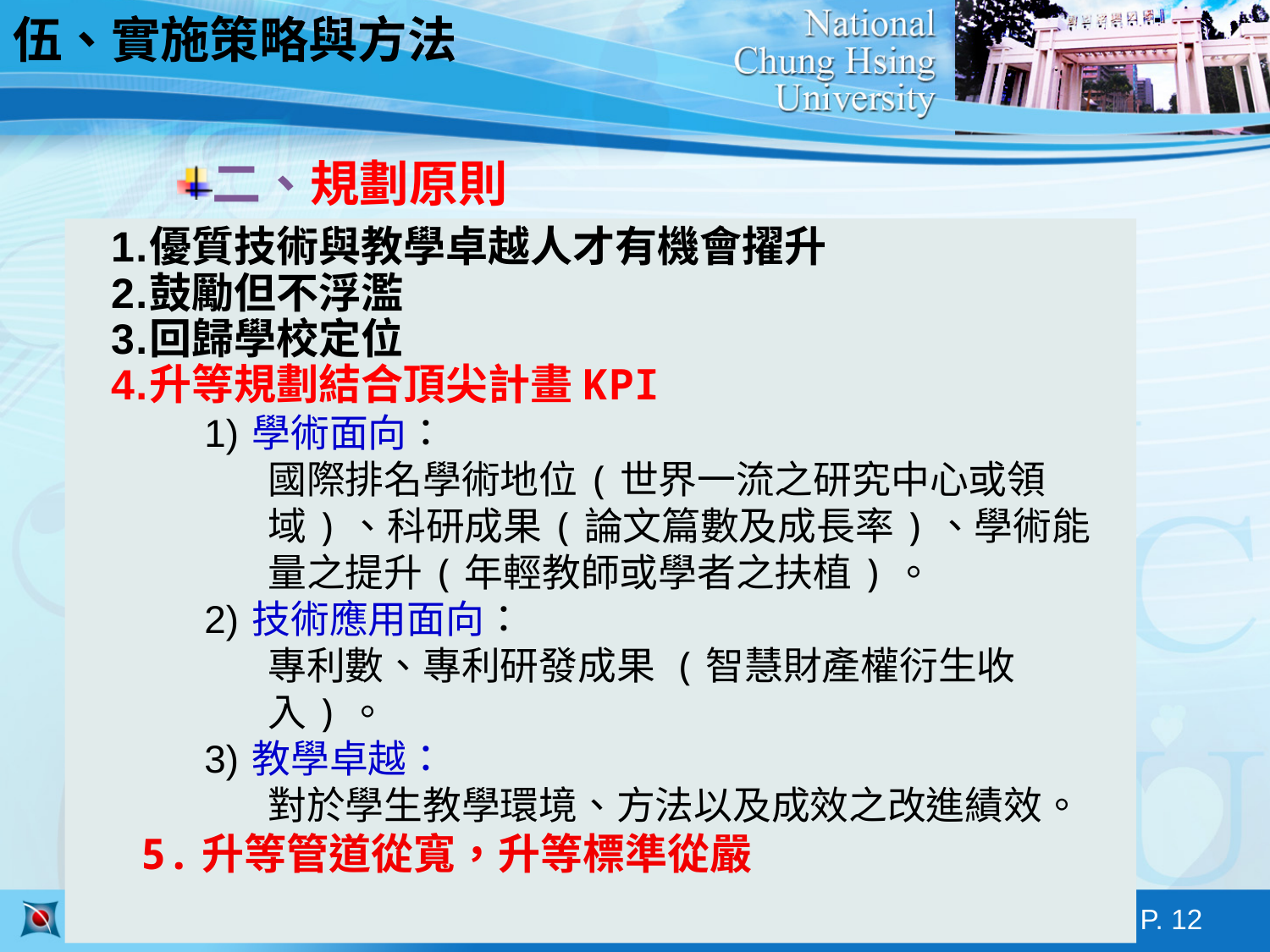

# 伍、實施策略與方法
二、規劃原則

優質技術與教學卓越人才有機會擢升
鼓勵但不浮濫
回歸學校定位
升等規劃結合頂尖計畫KPI
學術面向：
國際排名學術地位(世界一流之研究中心或領域)、科研成果(論文篇數及成長率)、學術能量之提升(年輕教師或學者之扶植)。
技術應用面向：
專利數、專利研發成果 (智慧財產權衍生收入)。
教學卓越：
對於學生教學環境、方法以及成效之改進績效。
5.升等管道從寬，升等標準從嚴